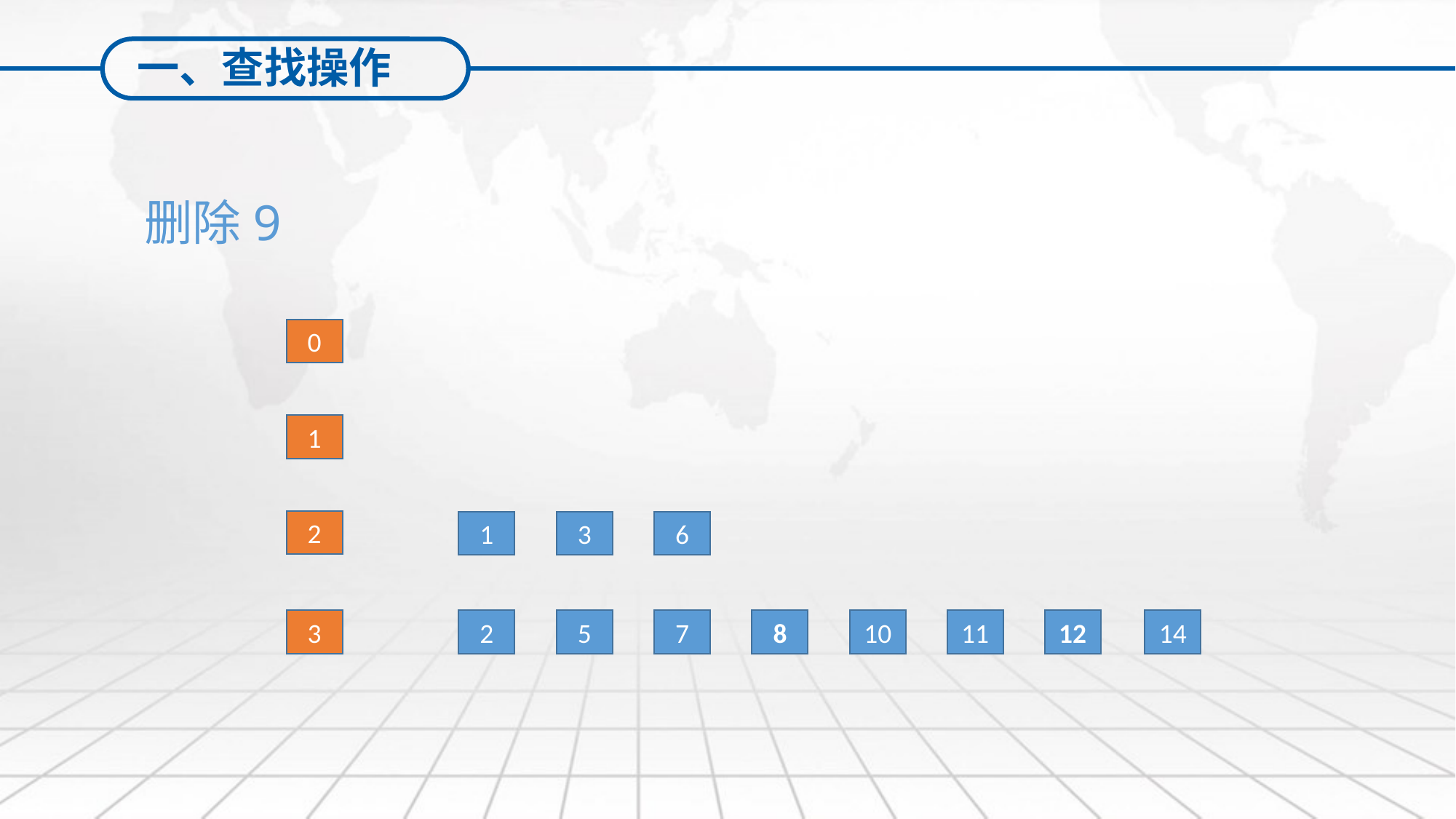

一、查找操作

删除9
0
1
2
1
3
6
3
2
5
7
8
10
11
12
14